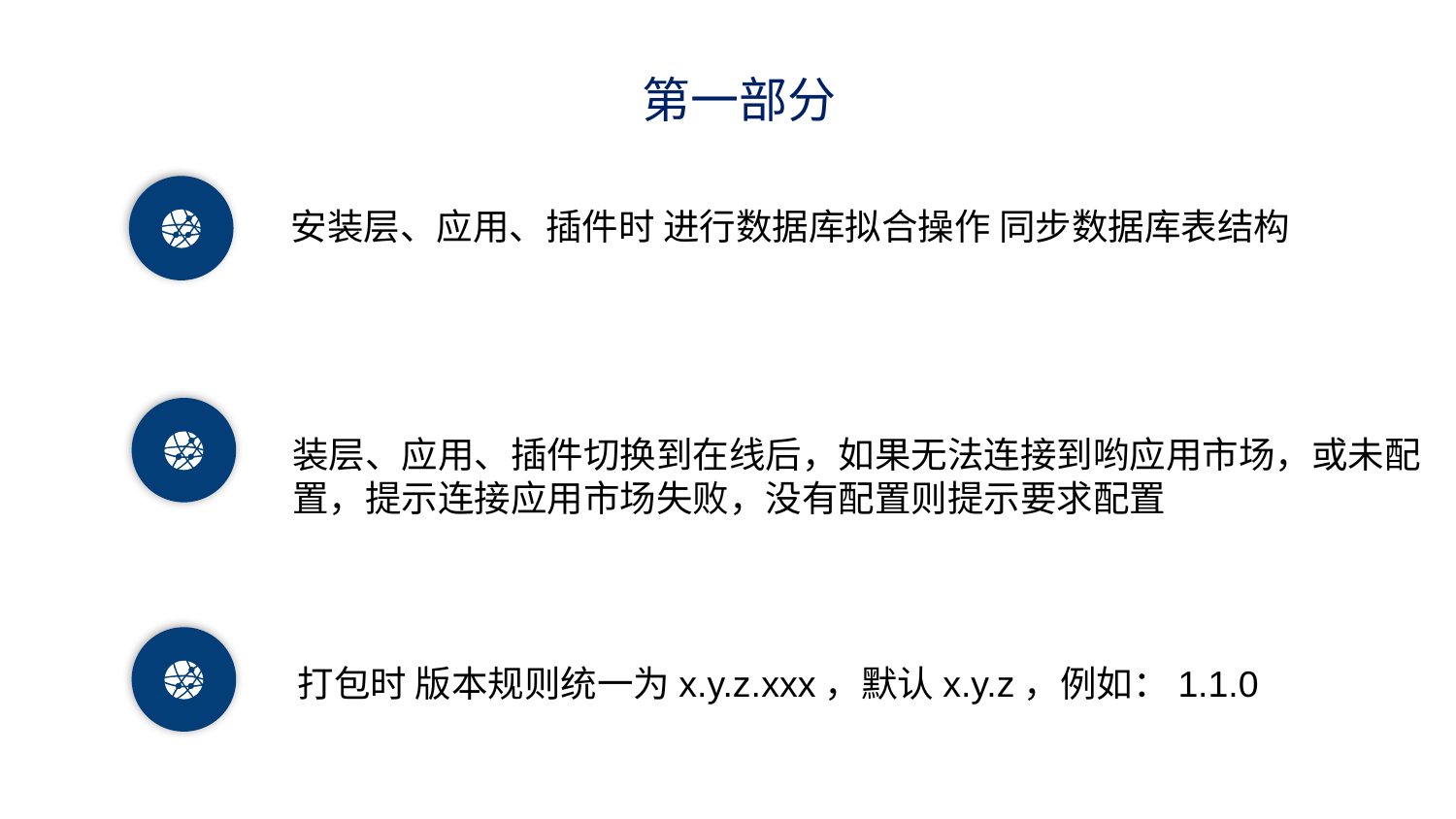

第一部分

安装层、应用、插件时 进行数据库拟合操作 同步数据库表结构

装层、应用、插件切换到在线后，如果无法连接到哟应用市场，或未配置，提示连接应用市场失败，没有配置则提示要求配置

打包时 版本规则统一为x.y.z.xxx，默认x.y.z，例如：1.1.0